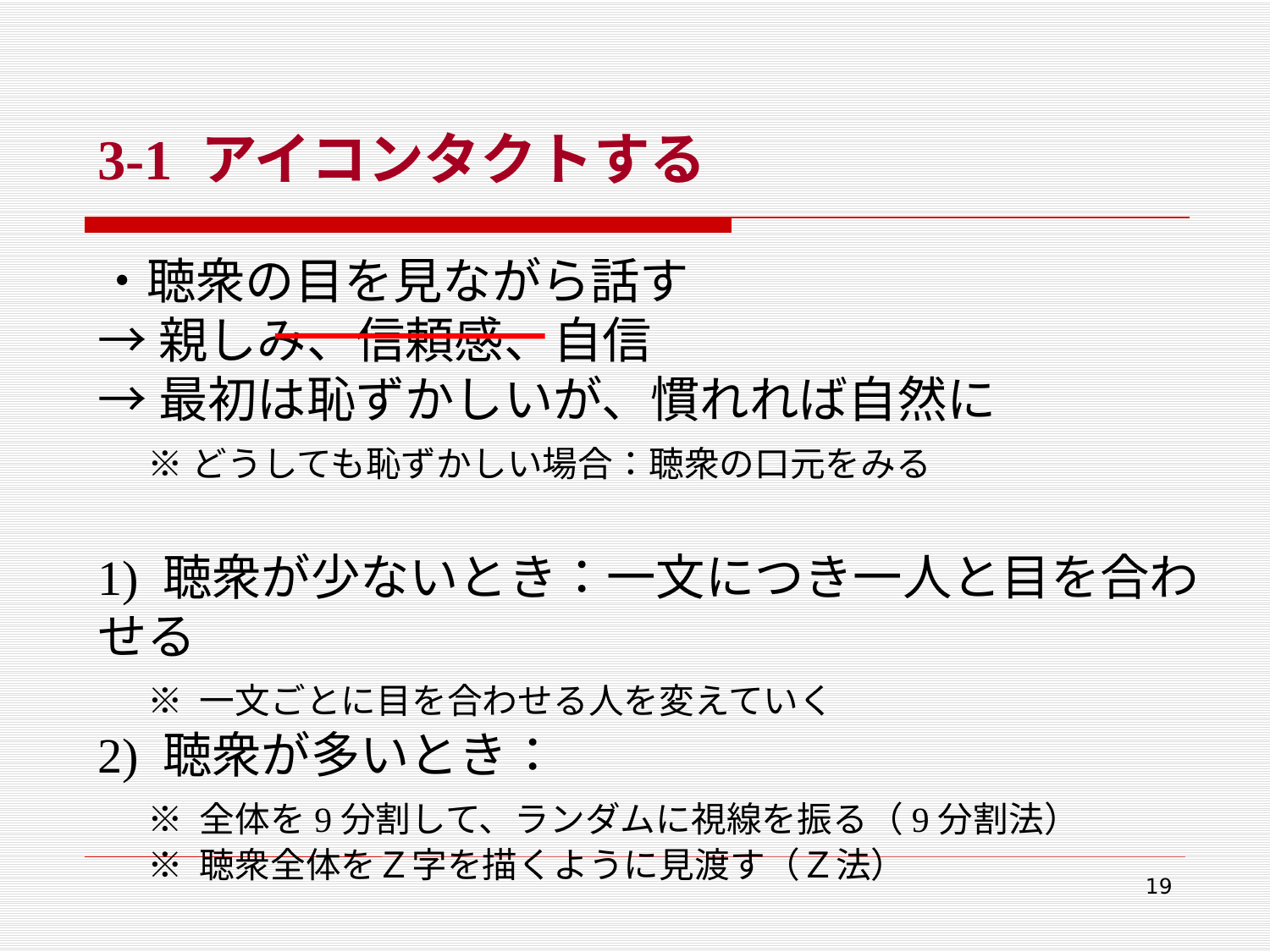

3-1 アイコンタクトする

・聴衆の目を見ながら話す
→親しみ、信頼感、自信
→最初は恥ずかしいが、慣れれば自然に
	※どうしても恥ずかしい場合：聴衆の口元をみる

1) 聴衆が少ないとき：一文につき一人と目を合わせる
	※ 一文ごとに目を合わせる人を変えていく
2) 聴衆が多いとき：
	※ 全体を9分割して、ランダムに視線を振る（9分割法）
	※ 聴衆全体をＺ字を描くように見渡す（Ｚ法）

19